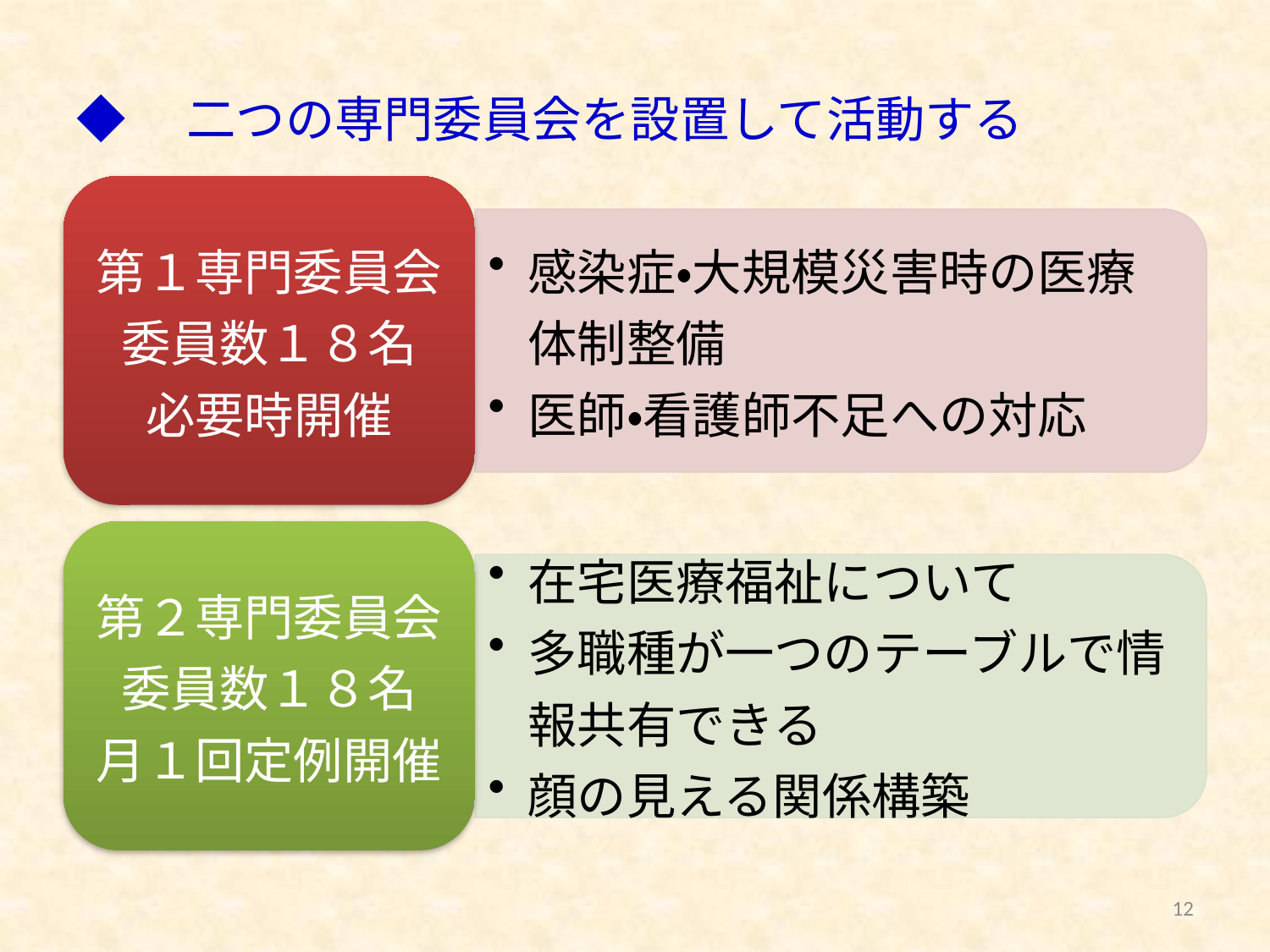

# ◆　二つの専門委員会を設置して活動する
第１専門委員会
委員数１８名
必要時開催
第２専門委員会
委員数１８名
月１回定例開催
在宅医療福祉について
医師・看護師不足への対応
顔の見える関係構築
12